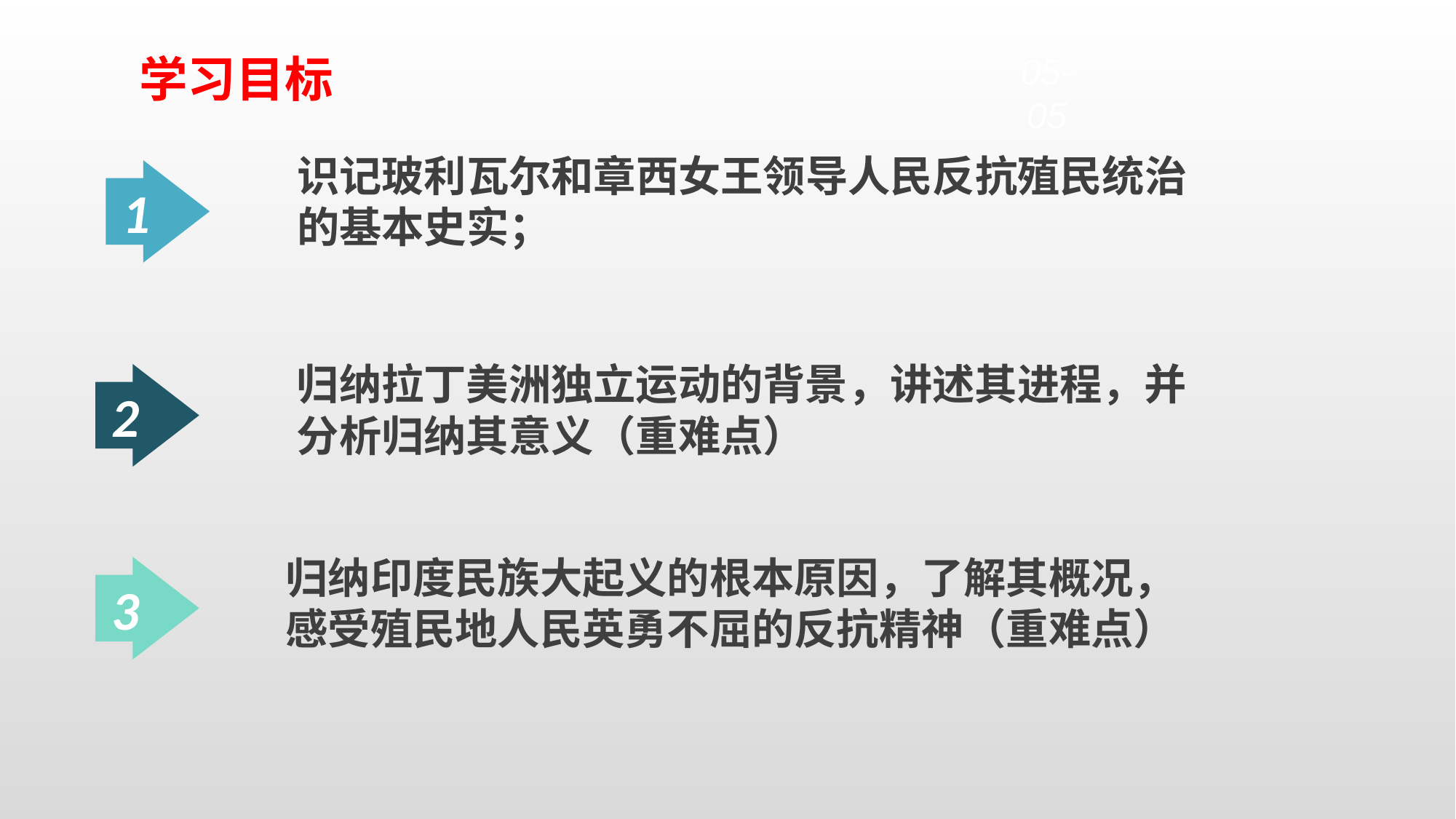

05-05
学习目标
识记玻利瓦尔和章西女王领导人民反抗殖民统治的基本史实；
1
归纳拉丁美洲独立运动的背景，讲述其进程，并分析归纳其意义（重难点）
2
归纳印度民族大起义的根本原因，了解其概况，感受殖民地人民英勇不屈的反抗精神（重难点）

3
5